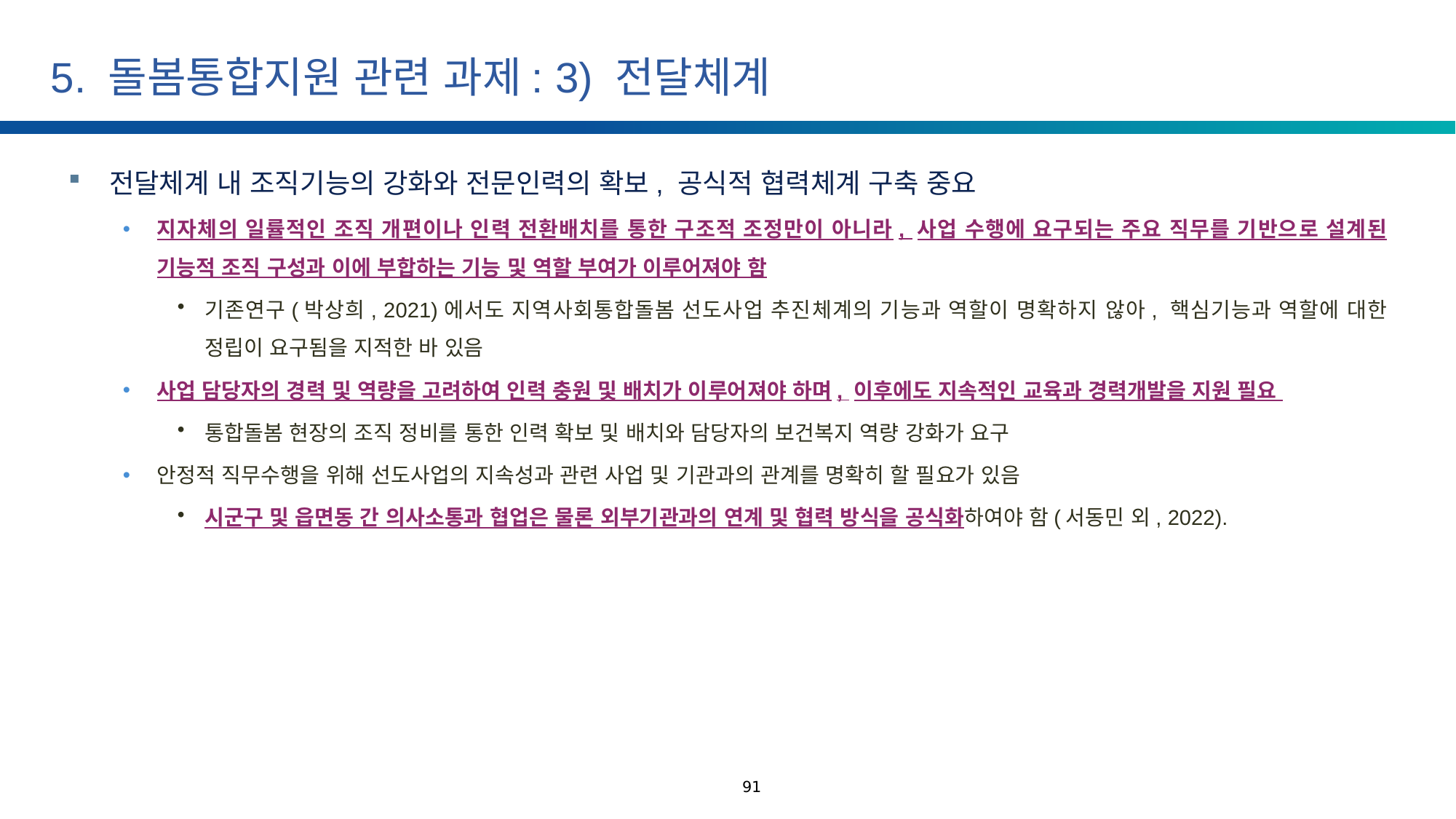

# 5. 돌봄통합지원 관련 과제: 3) 전달체계
전달체계 내 조직기능의 강화와 전문인력의 확보, 공식적 협력체계 구축 중요
지자체의 일률적인 조직 개편이나 인력 전환배치를 통한 구조적 조정만이 아니라, 사업 수행에 요구되는 주요 직무를 기반으로 설계된 기능적 조직 구성과 이에 부합하는 기능 및 역할 부여가 이루어져야 함
기존연구(박상희, 2021)에서도 지역사회통합돌봄 선도사업 추진체계의 기능과 역할이 명확하지 않아, 핵심기능과 역할에 대한 정립이 요구됨을 지적한 바 있음
사업 담당자의 경력 및 역량을 고려하여 인력 충원 및 배치가 이루어져야 하며, 이후에도 지속적인 교육과 경력개발을 지원 필요
통합돌봄 현장의 조직 정비를 통한 인력 확보 및 배치와 담당자의 보건복지 역량 강화가 요구
안정적 직무수행을 위해 선도사업의 지속성과 관련 사업 및 기관과의 관계를 명확히 할 필요가 있음
시군구 및 읍면동 간 의사소통과 협업은 물론 외부기관과의 연계 및 협력 방식을 공식화하여야 함(서동민 외, 2022).
91